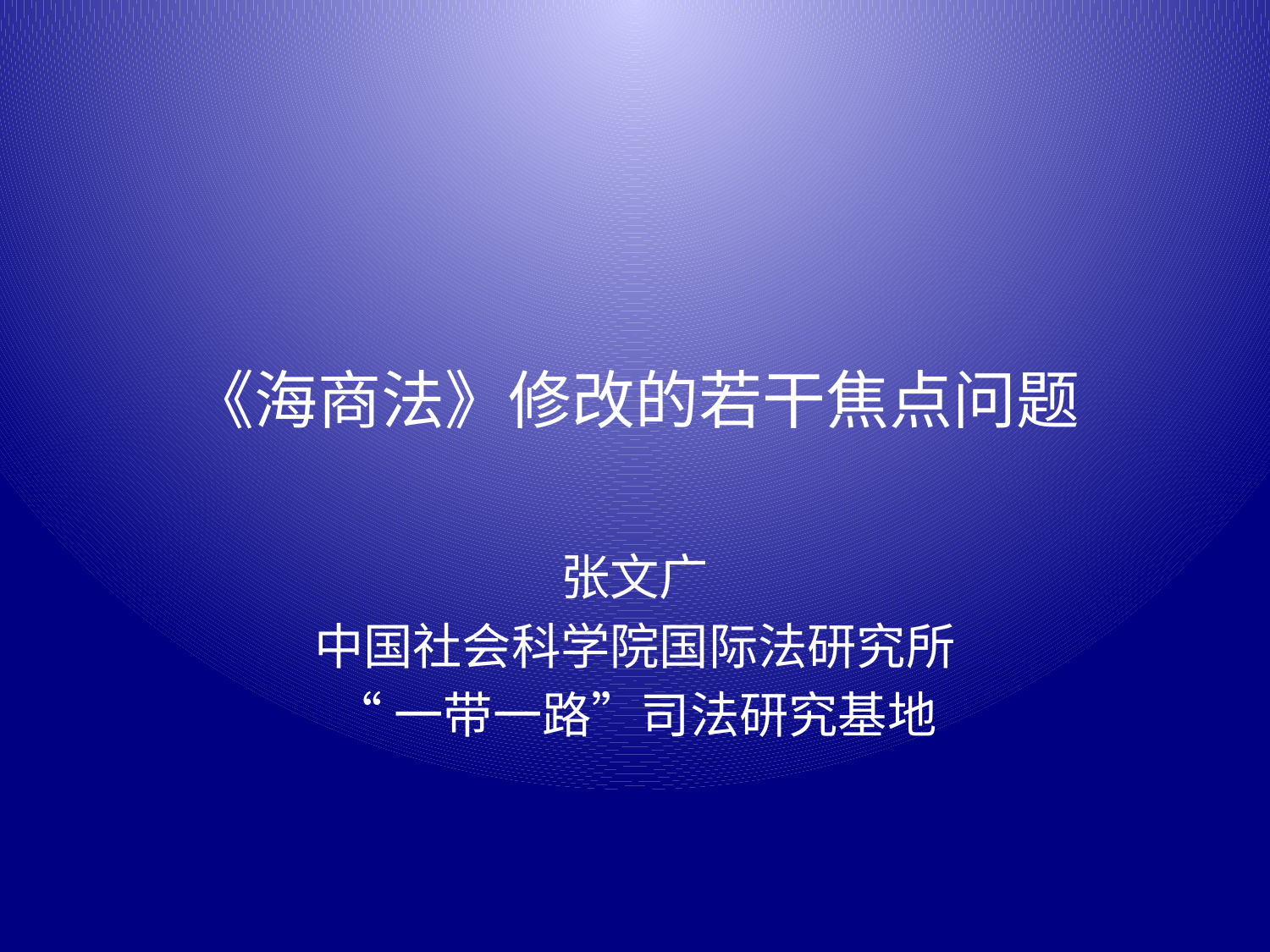

# 《海商法》修改的若干焦点问题
张文广
中国社会科学院国际法研究所
“一带一路”司法研究基地